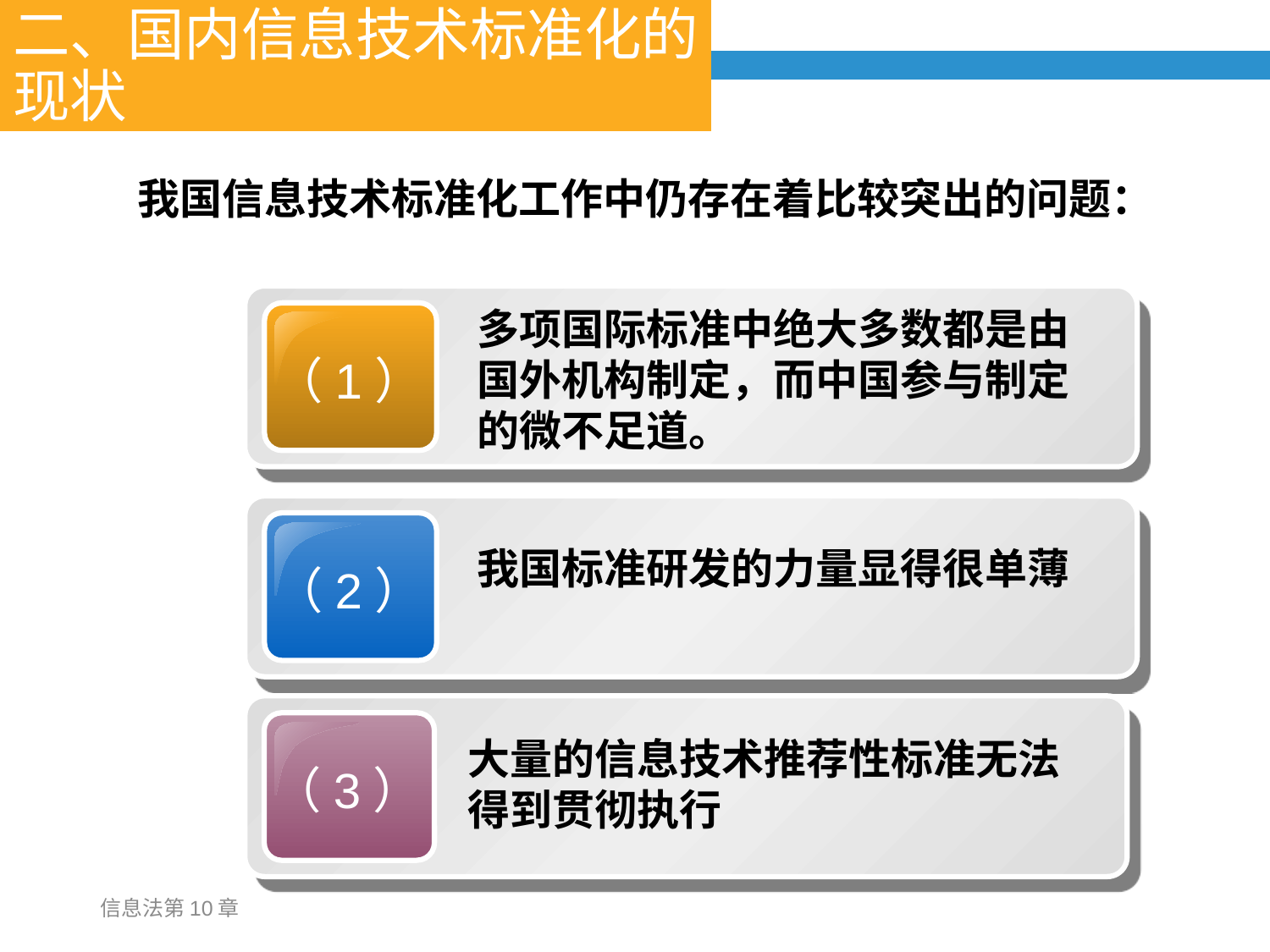

# 二、国内信息技术标准化的现状
我国信息技术标准化工作中仍存在着比较突出的问题：

多项国际标准中绝大多数都是由国外机构制定，而中国参与制定的微不足道。

（1）

（2）
我国标准研发的力量显得很单薄

（3）
大量的信息技术推荐性标准无法得到贯彻执行
信息法第10章